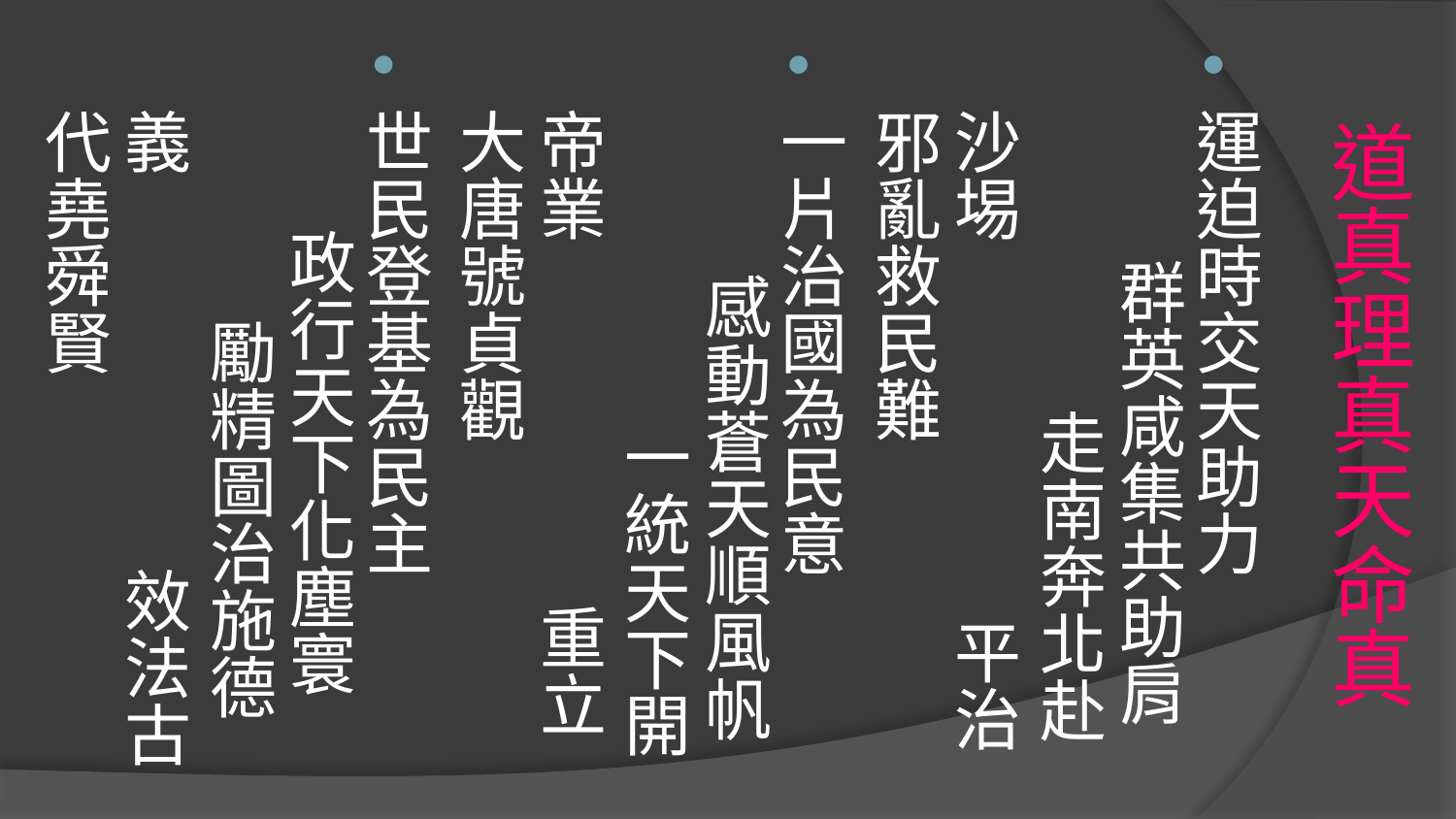

運迫時交天助力                        群英咸集共助肩                        走南奔北赴沙埸                         平治邪亂救民難
一片治國為民意                         感動蒼天順風帆                        一統天下開帝業                        重立大唐號貞觀
世民登基為民主                      政行天下化塵寰                    勵精圖治施德義                          效法古代堯舜賢
# 道真理真天命真